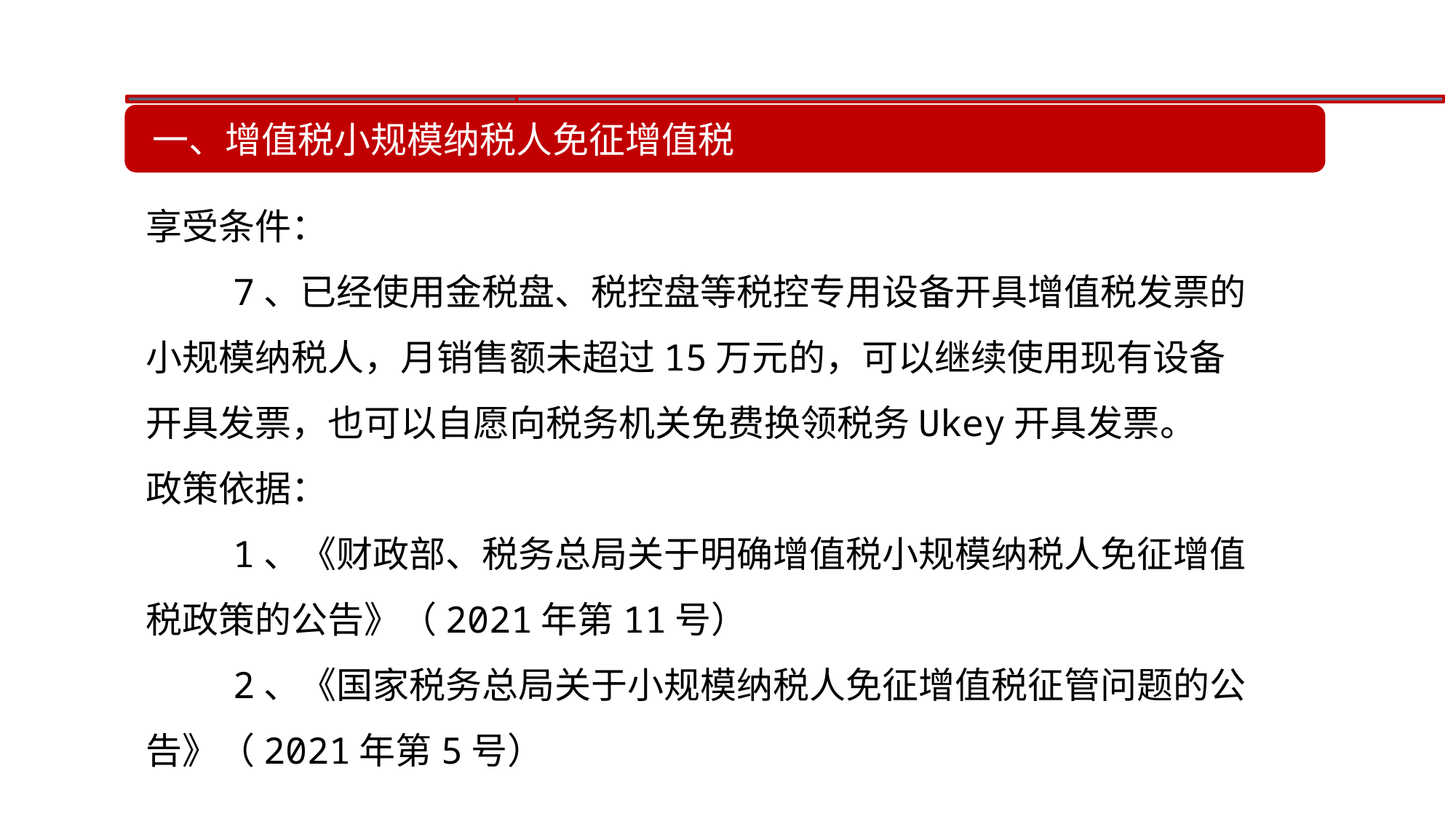

一、增值税小规模纳税人免征增值税
享受条件：
    7、已经使用金税盘、税控盘等税控专用设备开具增值税发票的小规模纳税人，月销售额未超过15万元的，可以继续使用现有设备开具发票，也可以自愿向税务机关免费换领税务Ukey开具发票。
政策依据：
    1、《财政部、税务总局关于明确增值税小规模纳税人免征增值税政策的公告》（2021年第11号）
    2、《国家税务总局关于小规模纳税人免征增值税征管问题的公告》（2021年第5号）